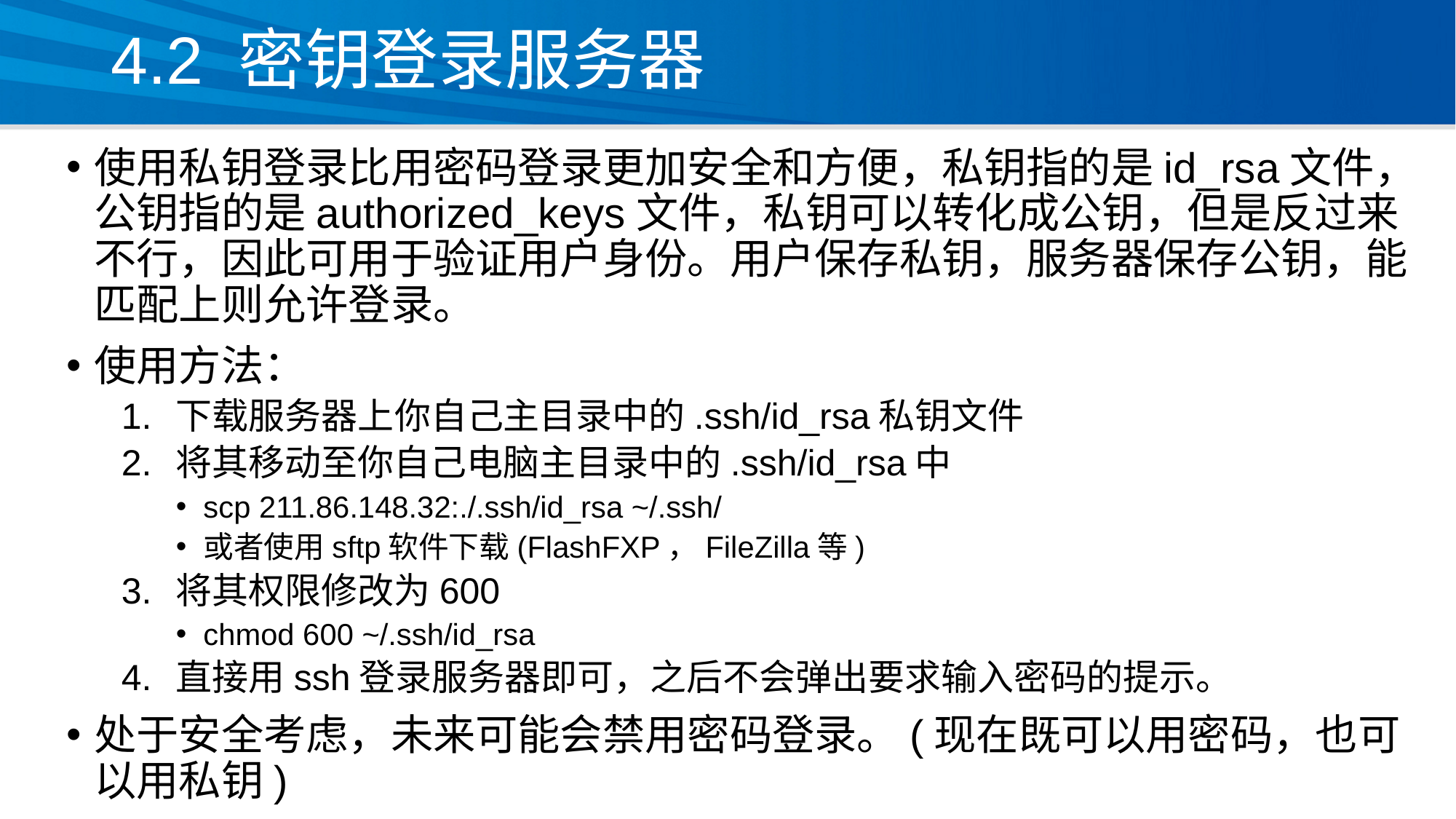

# 4.2 密钥登录服务器
使用私钥登录比用密码登录更加安全和方便，私钥指的是id_rsa文件，公钥指的是authorized_keys文件，私钥可以转化成公钥，但是反过来不行，因此可用于验证用户身份。用户保存私钥，服务器保存公钥，能匹配上则允许登录。
使用方法：
下载服务器上你自己主目录中的.ssh/id_rsa私钥文件
将其移动至你自己电脑主目录中的.ssh/id_rsa中
scp 211.86.148.32:./.ssh/id_rsa ~/.ssh/
或者使用sftp软件下载(FlashFXP，FileZilla等)
将其权限修改为600
chmod 600 ~/.ssh/id_rsa
直接用ssh登录服务器即可，之后不会弹出要求输入密码的提示。
处于安全考虑，未来可能会禁用密码登录。(现在既可以用密码，也可以用私钥)